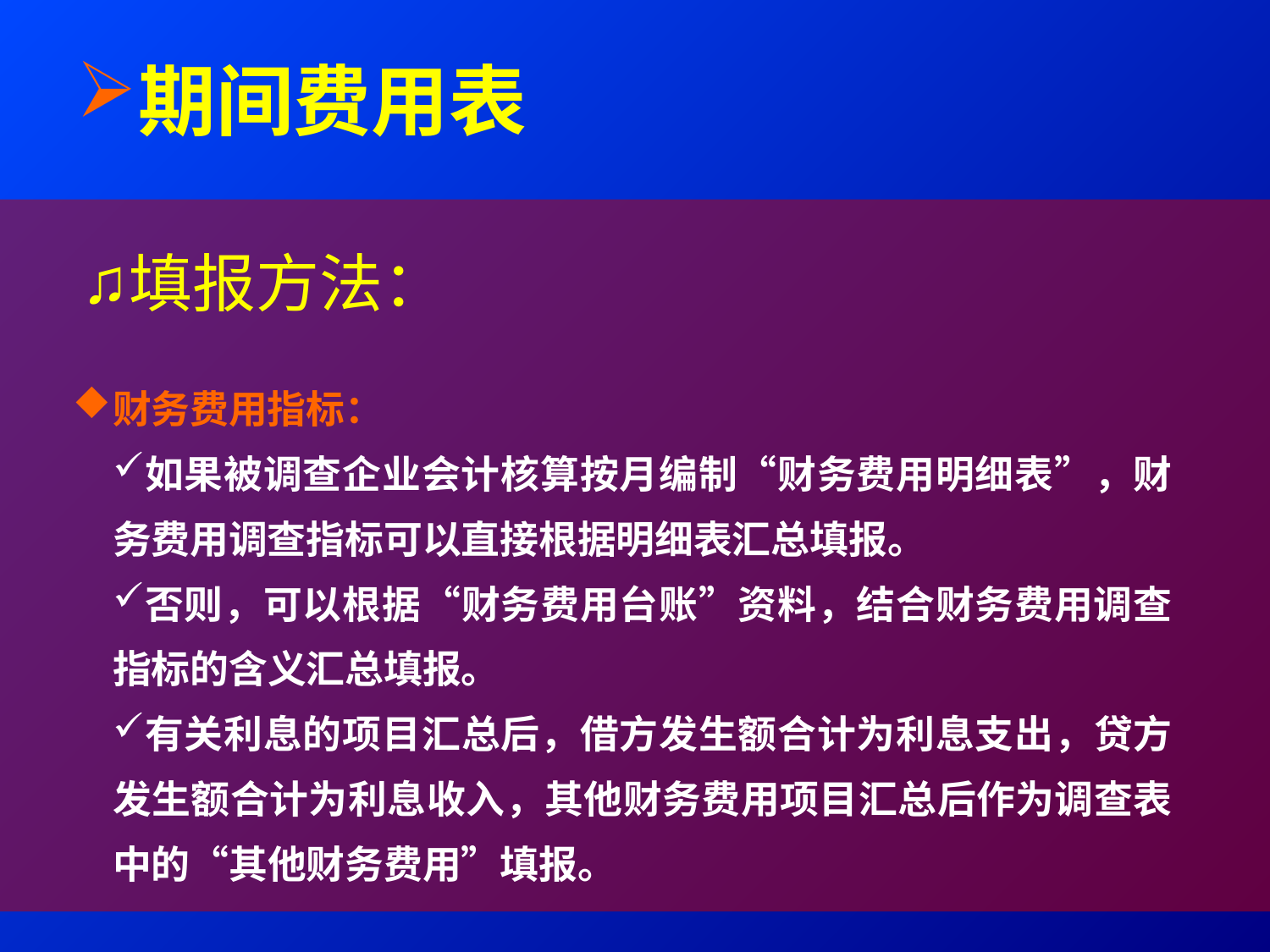

期间费用表

填报方法：
财务费用指标：
如果被调查企业会计核算按月编制“财务费用明细表”，财务费用调查指标可以直接根据明细表汇总填报。
否则，可以根据“财务费用台账”资料，结合财务费用调查指标的含义汇总填报。
有关利息的项目汇总后，借方发生额合计为利息支出，贷方发生额合计为利息收入，其他财务费用项目汇总后作为调查表中的“其他财务费用”填报。